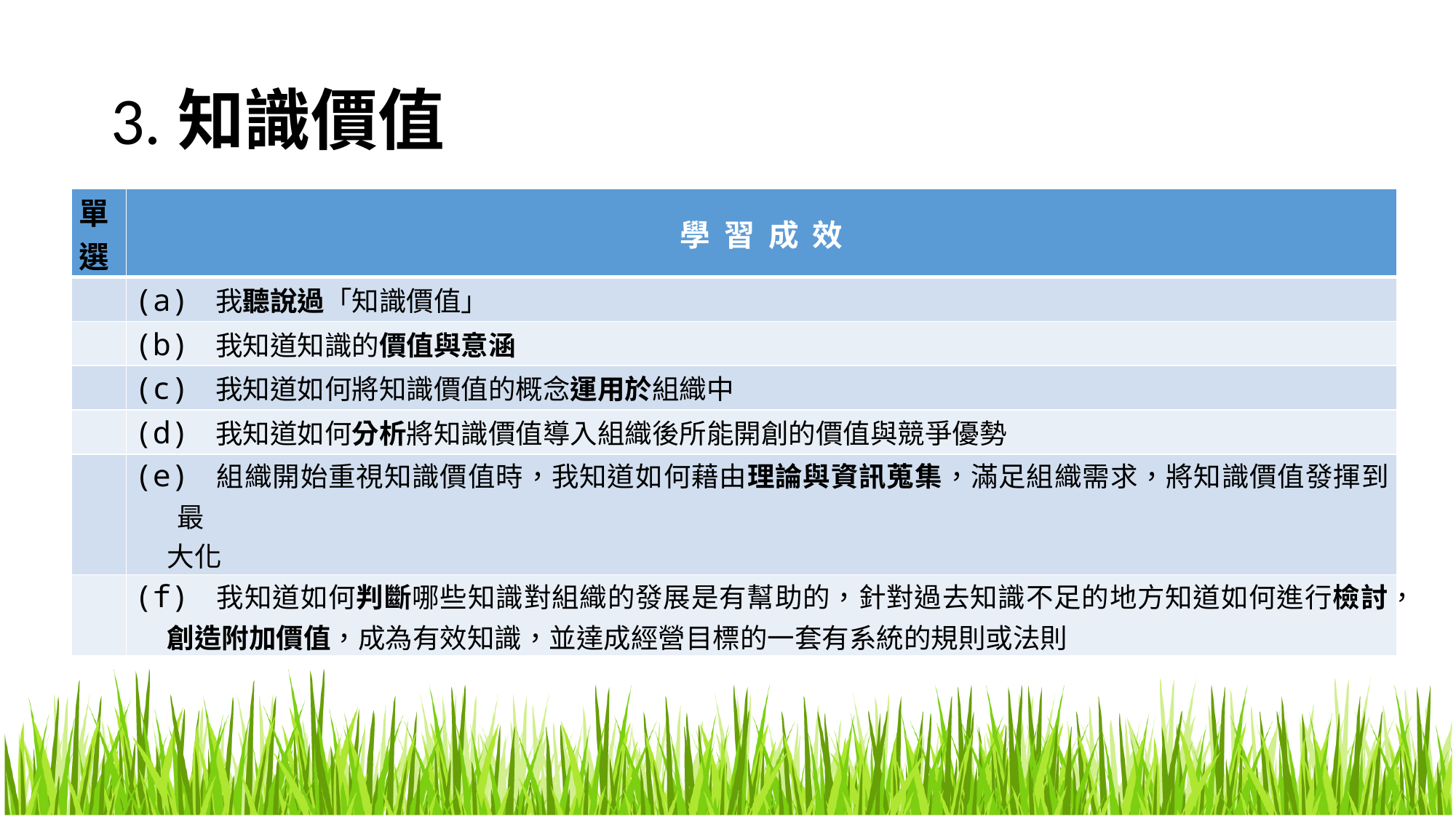

# 3.知識價值
| 單選 | 學 習 成 效 |
| --- | --- |
|  | (a) 我聽說過「知識價值」 |
|  | (b) 我知道知識的價值與意涵 |
|  | (c) 我知道如何將知識價值的概念運用於組織中 |
|  | (d) 我知道如何分析將知識價值導入組織後所能開創的價值與競爭優勢 |
|  | (e) 組織開始重視知識價值時，我知道如何藉由理論與資訊蒐集，滿足組織需求，將知識價值發揮到最 大化 |
|  | (f) 我知道如何判斷哪些知識對組織的發展是有幫助的，針對過去知識不足的地方知道如何進行檢討， 創造附加價值，成為有效知識，並達成經營目標的一套有系統的規則或法則 |